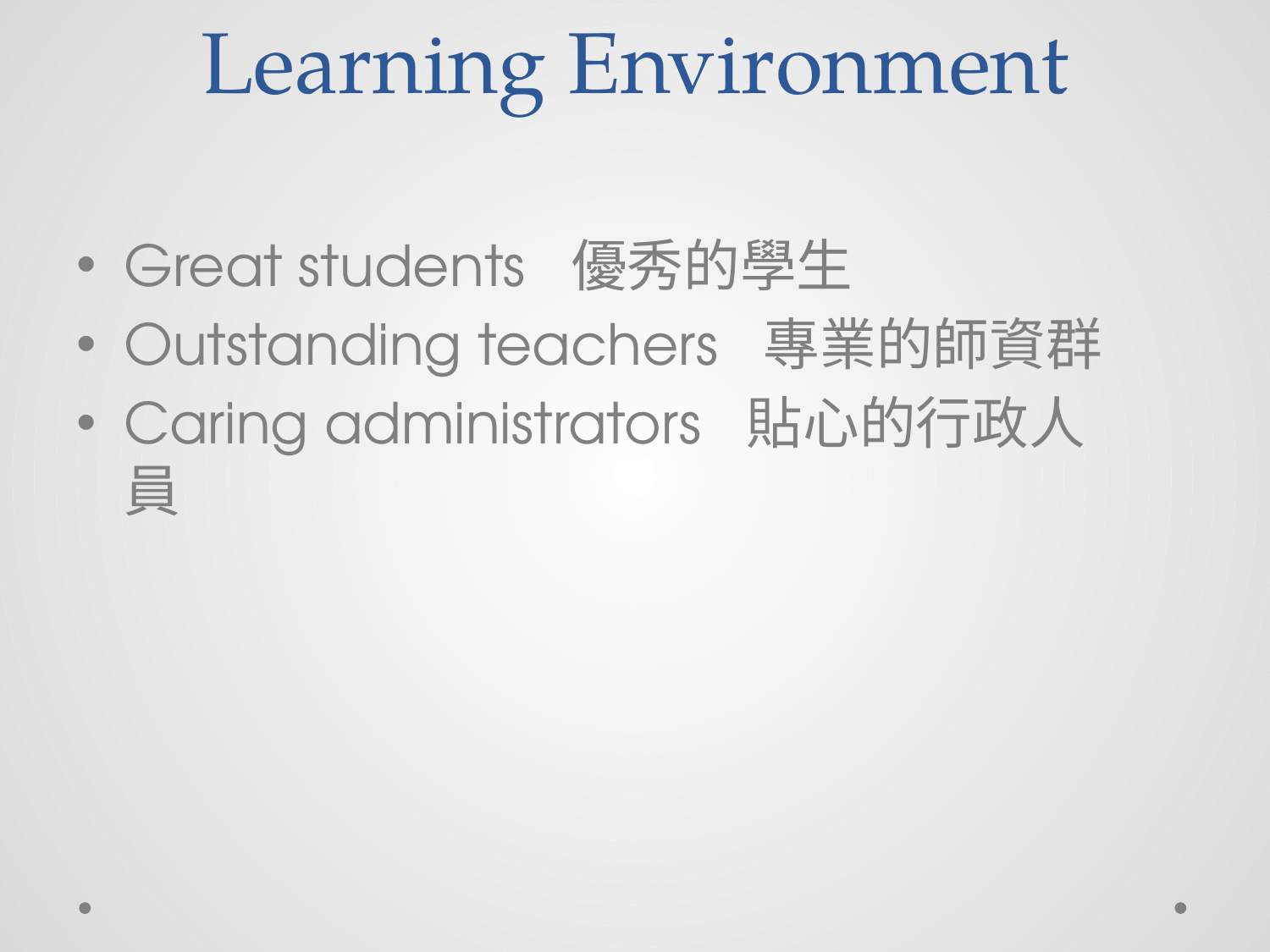

# Learning Environment
Great students  優秀的學生
Outstanding teachers  專業的師資群
Caring administrators  貼心的行政人員